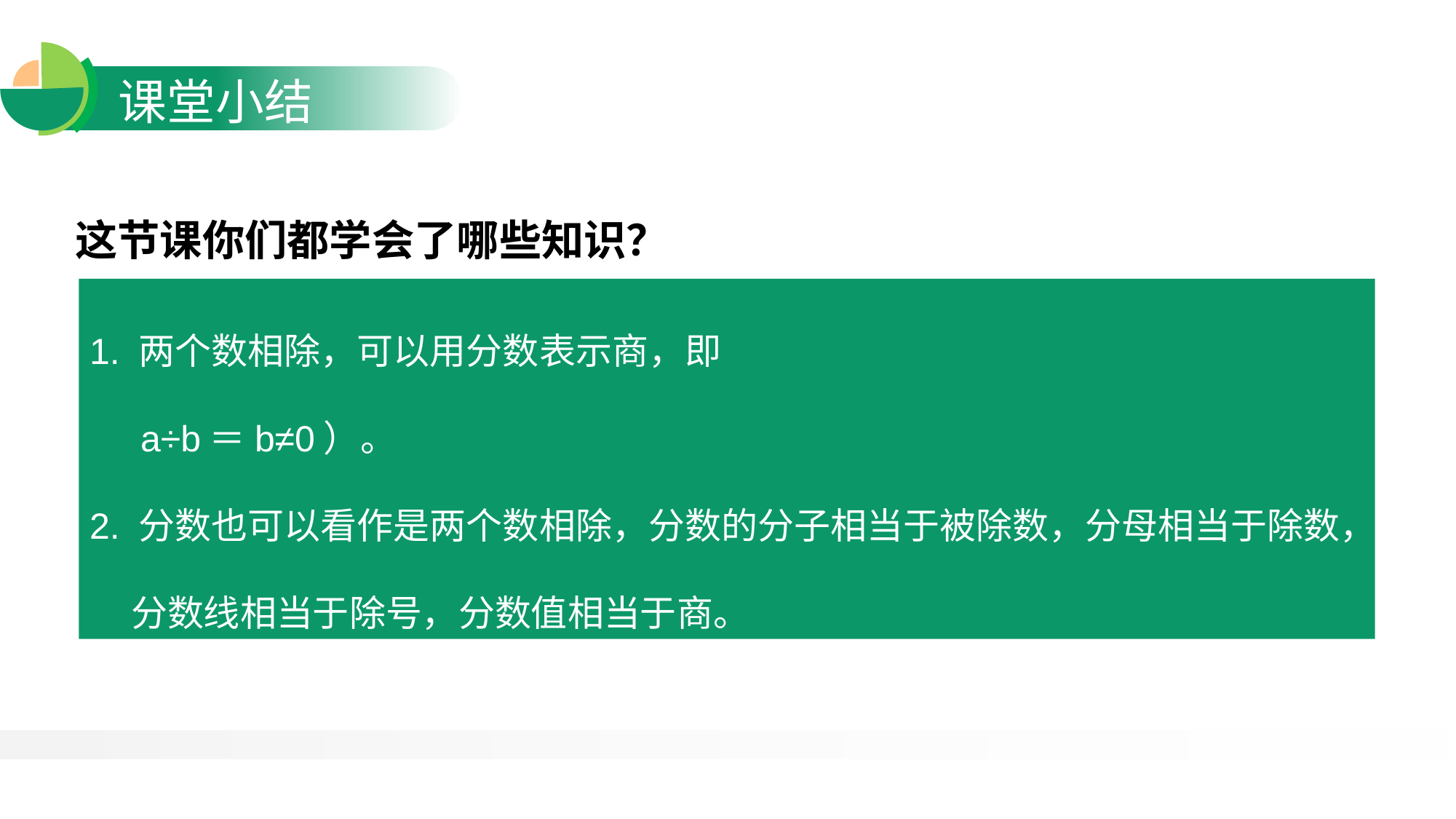

这节课你们都学会了哪些知识？
1. 两个数相除，可以用分数表示商，即
     a÷b＝b≠0）。
2. 分数也可以看作是两个数相除，分数的分子相当于被除数，分母相当于除数，
    分数线相当于除号，分数值相当于商。